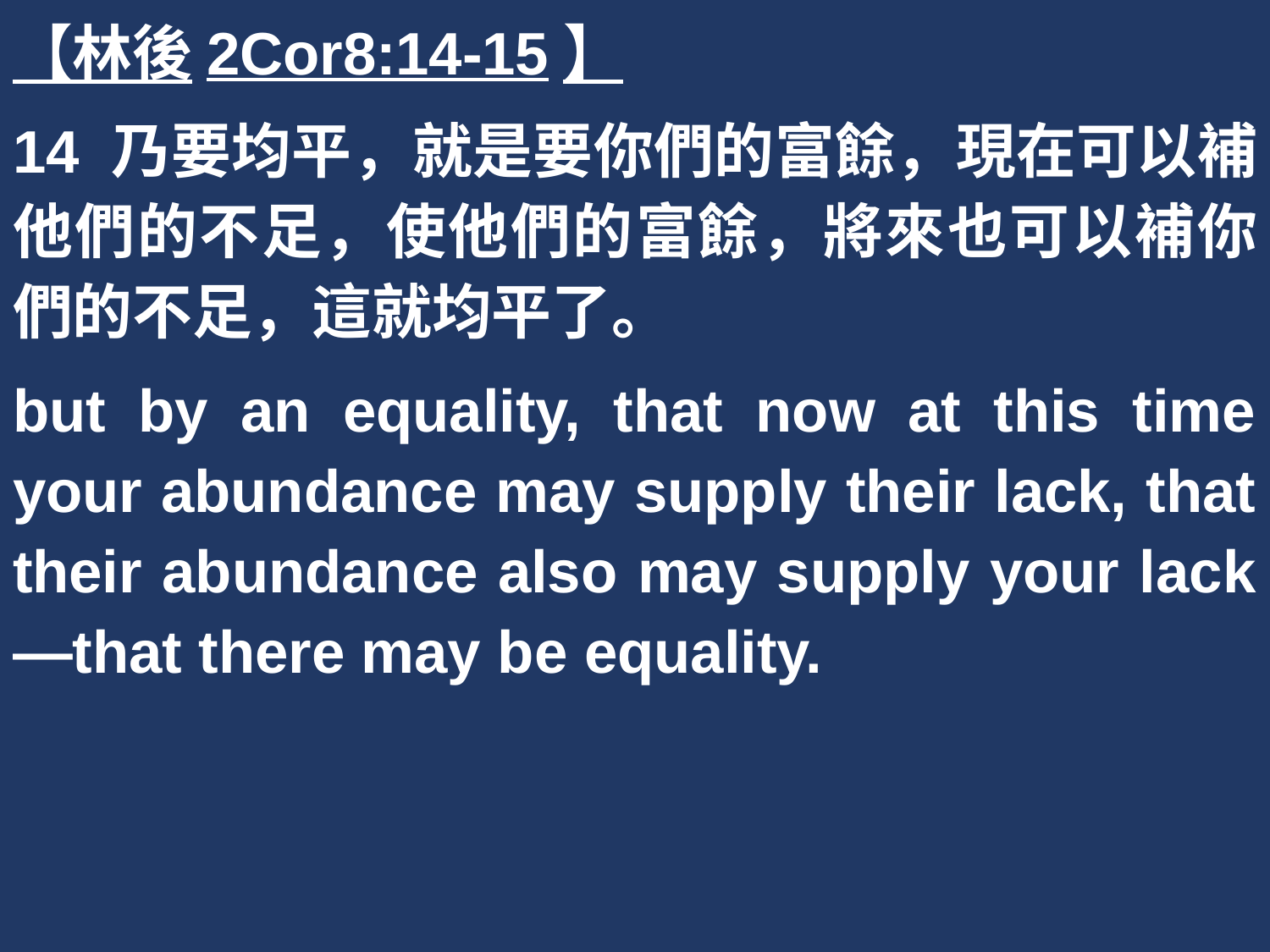

【林後2Cor8:14-15】
14 乃要均平，就是要你們的富餘，現在可以補他們的不足，使他們的富餘，將來也可以補你們的不足，這就均平了。
but by an equality, that now at this time your abundance may supply their lack, that their abundance also may supply your lack—that there may be equality.